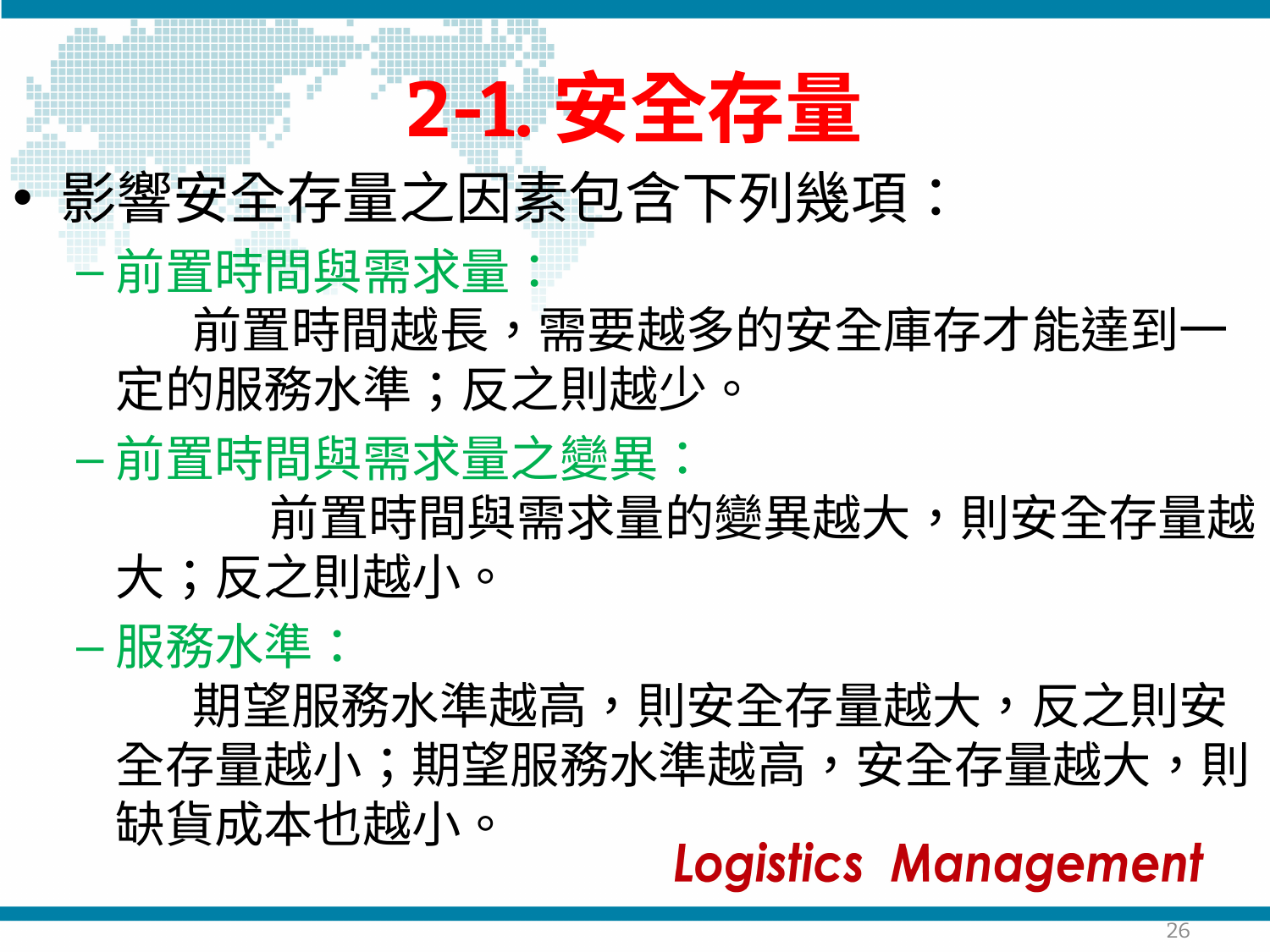

# 2-1.安全存量
影響安全存量之因素包含下列幾項：
前置時間與需求量：                                                                       前置時間越長，需要越多的安全庫存才能達到一定的服務水準；反之則越少。
前置時間與需求量之變異：                                                                前置時間與需求量的變異越大，則安全存量越大；反之則越小。
服務水準：                                                                                         期望服務水準越高，則安全存量越大，反之則安全存量越小；期望服務水準越高，安全存量越大，則缺貨成本也越小。
26